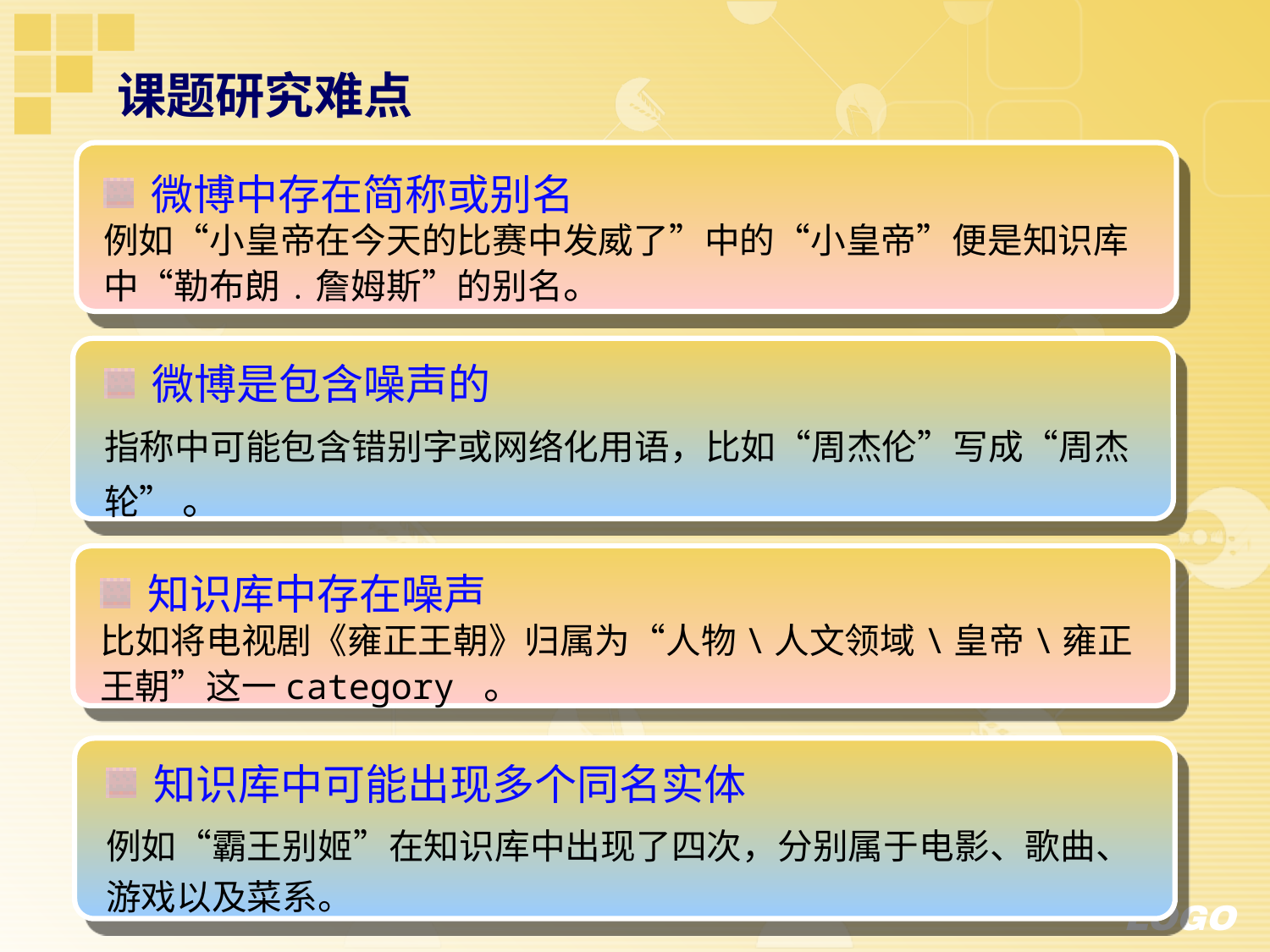

# 课题研究难点
微博中存在简称或别名
例如“小皇帝在今天的比赛中发威了”中的“小皇帝”便是知识库中“勒布朗﹒詹姆斯”的别名。

微博是包含噪声的
指称中可能包含错别字或网络化用语，比如“周杰伦”写成“周杰轮” 。

知识库中存在噪声
比如将电视剧《雍正王朝》归属为“人物\人文领域\皇帝\雍正王朝”这一category 。

知识库中可能出现多个同名实体
例如“霸王别姬”在知识库中出现了四次，分别属于电影、歌曲、游戏以及菜系。